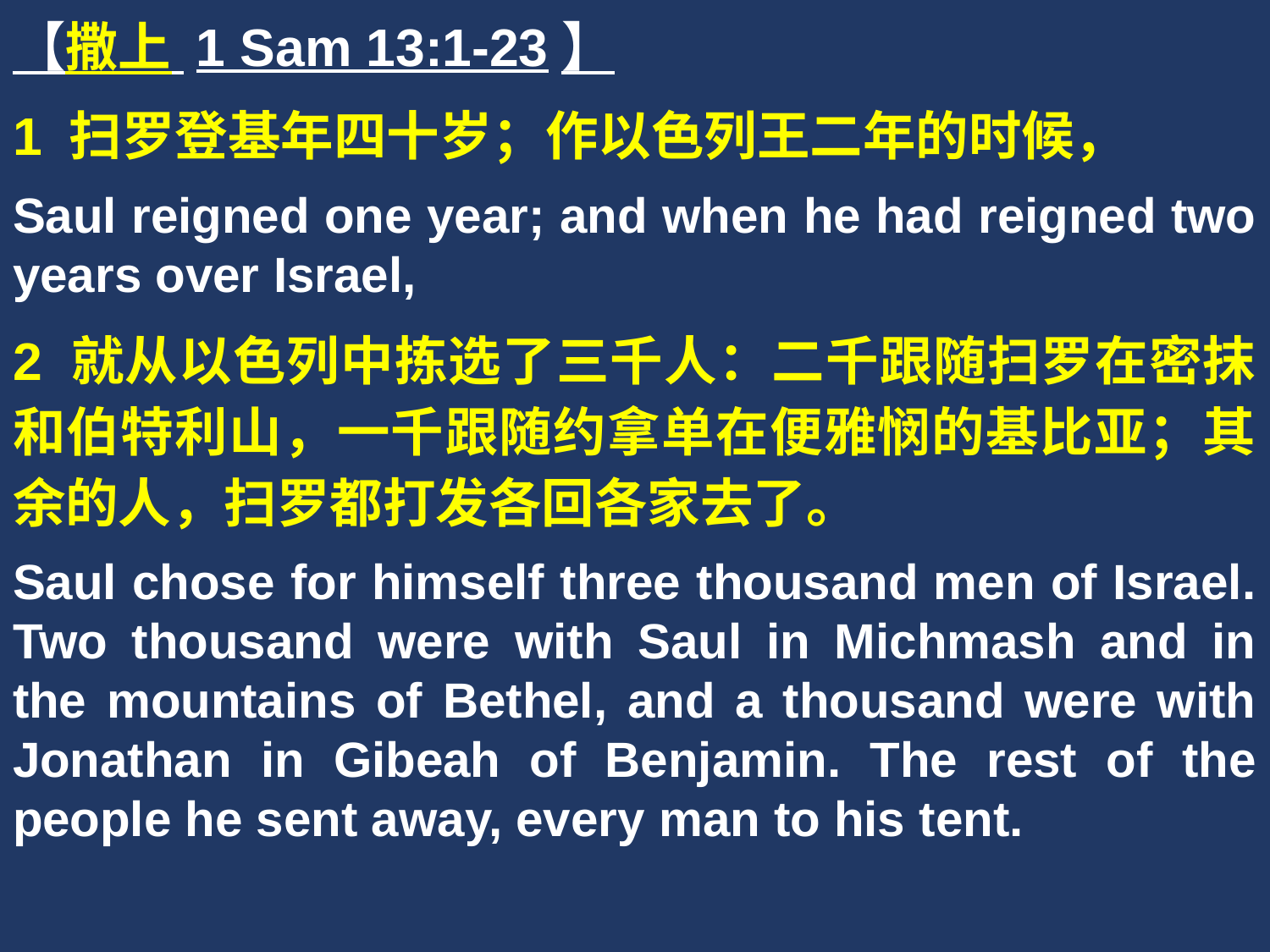

【撒上 1 Sam 13:1-23】
1 扫罗登基年四十岁；作以色列王二年的时候，
Saul reigned one year; and when he had reigned two years over Israel,
2 就从以色列中拣选了三千人：二千跟随扫罗在密抹和伯特利山，一千跟随约拿单在便雅悯的基比亚；其余的人，扫罗都打发各回各家去了。
Saul chose for himself three thousand men of Israel. Two thousand were with Saul in Michmash and in the mountains of Bethel, and a thousand were with Jonathan in Gibeah of Benjamin. The rest of the people he sent away, every man to his tent.